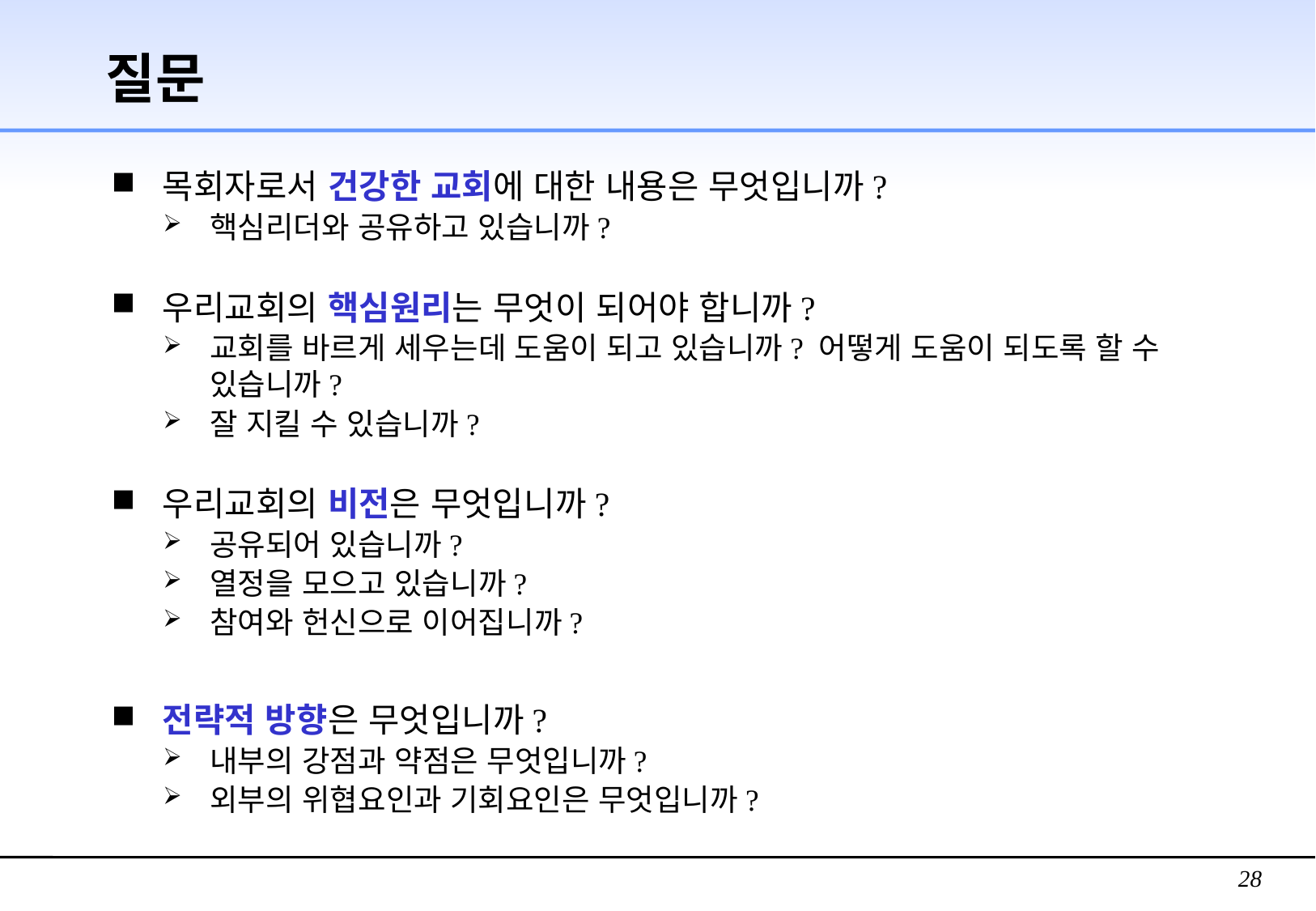

# 질문
목회자로서 건강한 교회에 대한 내용은 무엇입니까?
핵심리더와 공유하고 있습니까?

우리교회의 핵심원리는 무엇이 되어야 합니까?
교회를 바르게 세우는데 도움이 되고 있습니까? 어떻게 도움이 되도록 할 수 있습니까?
잘 지킬 수 있습니까?

우리교회의 비전은 무엇입니까?
공유되어 있습니까?
열정을 모으고 있습니까?
참여와 헌신으로 이어집니까?

전략적 방향은 무엇입니까?
내부의 강점과 약점은 무엇입니까?
외부의 위협요인과 기회요인은 무엇입니까?
28